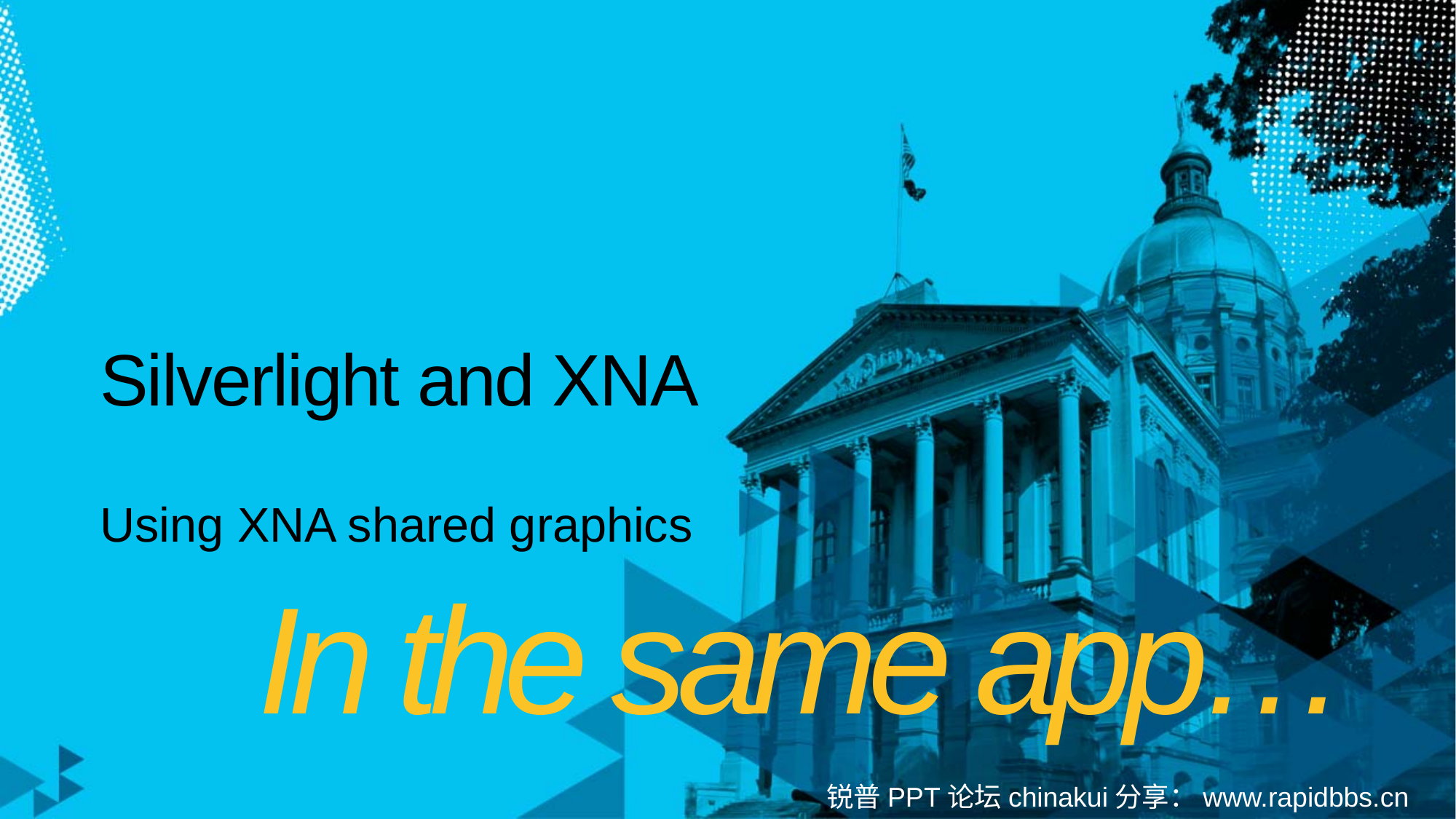

# Silverlight and XNA
Using XNA shared graphics
In the same app…
锐普PPT论坛chinakui分享：www.rapidbbs.cn